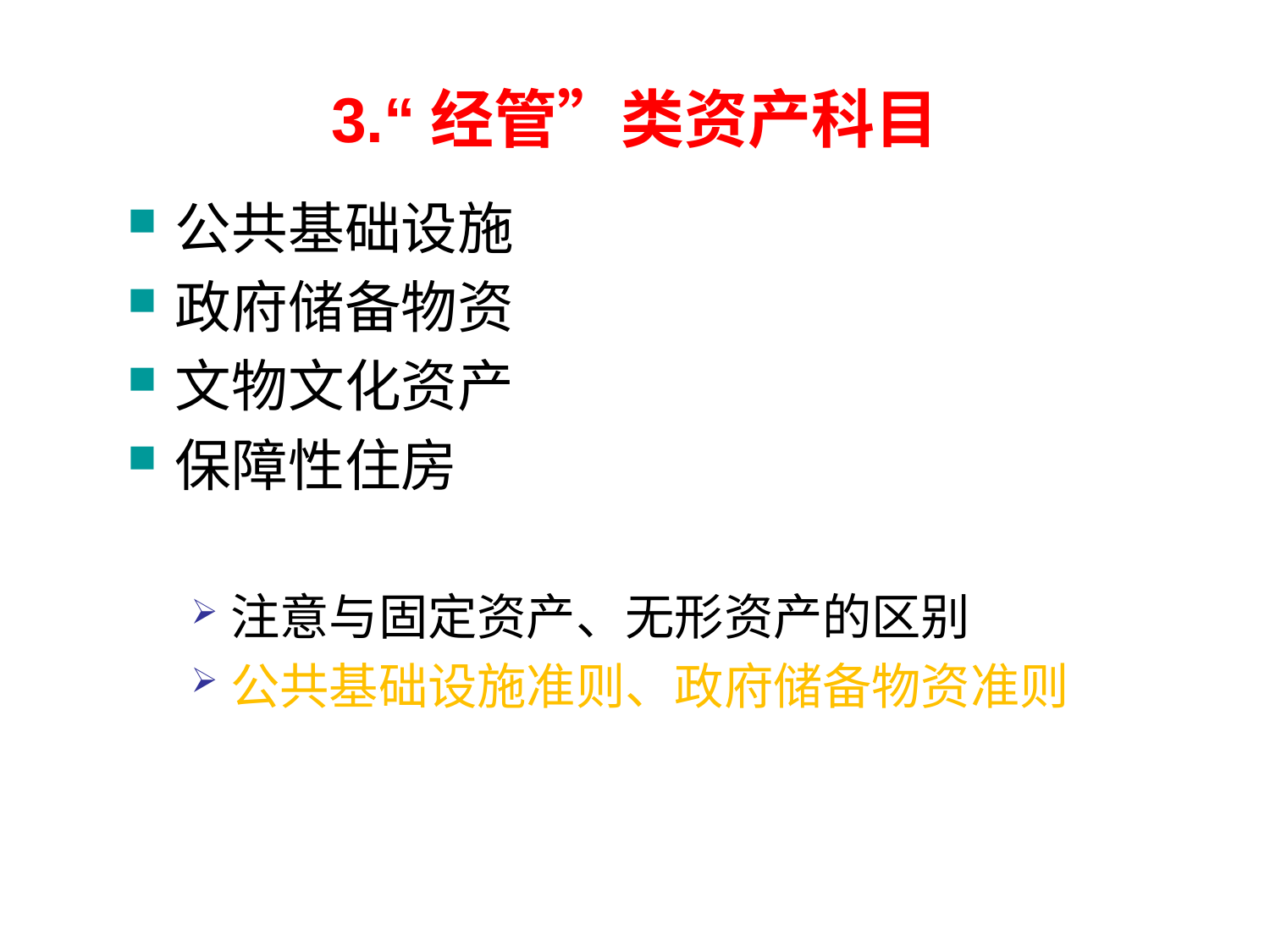

# 3.“经管”类资产科目
公共基础设施
政府储备物资
文物文化资产
保障性住房

注意与固定资产、无形资产的区别
公共基础设施准则、政府储备物资准则

113